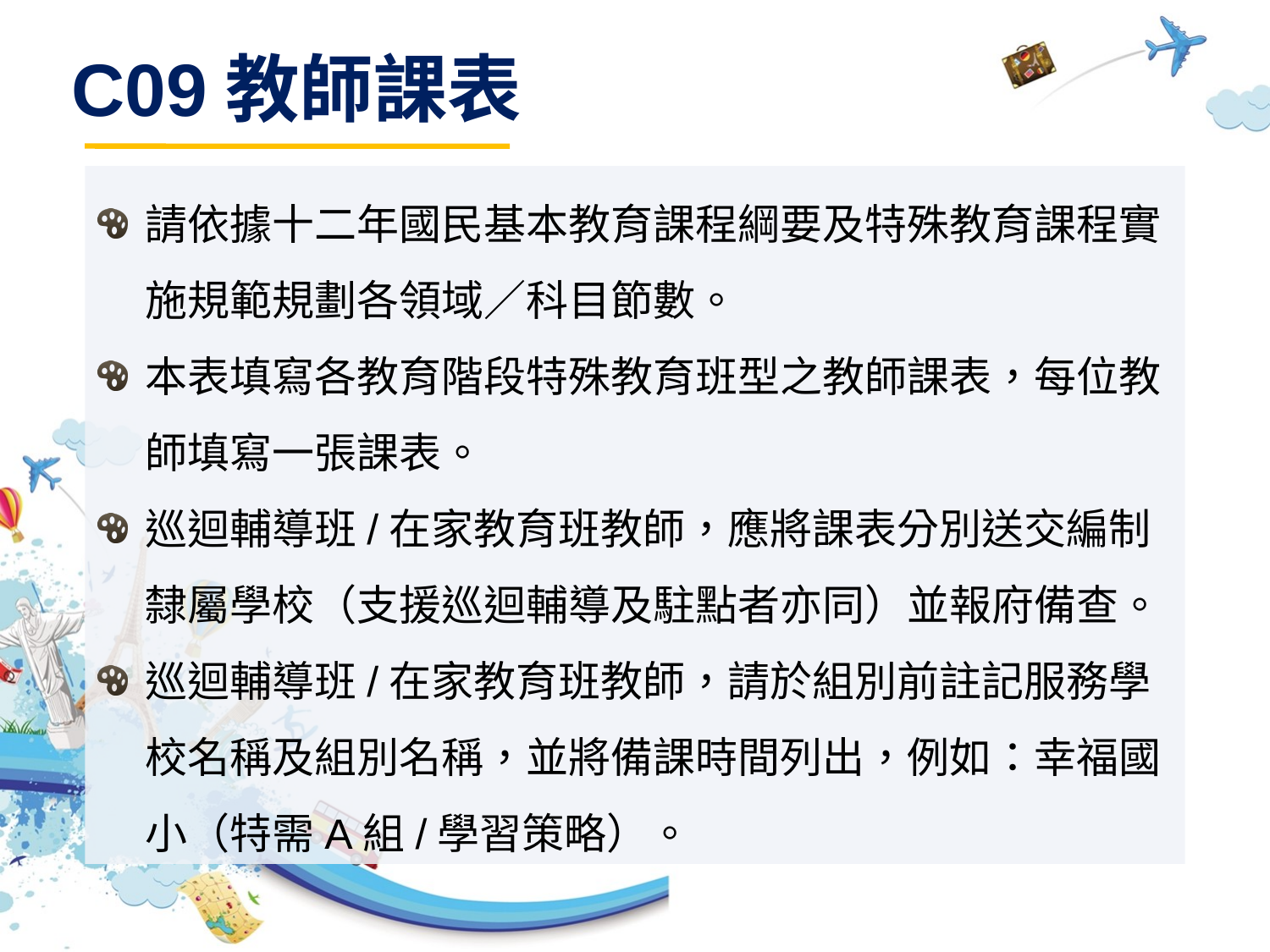

C09教師課表
請依據十二年國民基本教育課程綱要及特殊教育課程實施規範規劃各領域／科目節數。
本表填寫各教育階段特殊教育班型之教師課表，每位教師填寫一張課表。
巡迴輔導班/在家教育班教師，應將課表分別送交編制隸屬學校（支援巡迴輔導及駐點者亦同）並報府備查。
巡迴輔導班/在家教育班教師，請於組別前註記服務學校名稱及組別名稱，並將備課時間列出，例如：幸福國小（特需A組/學習策略）。